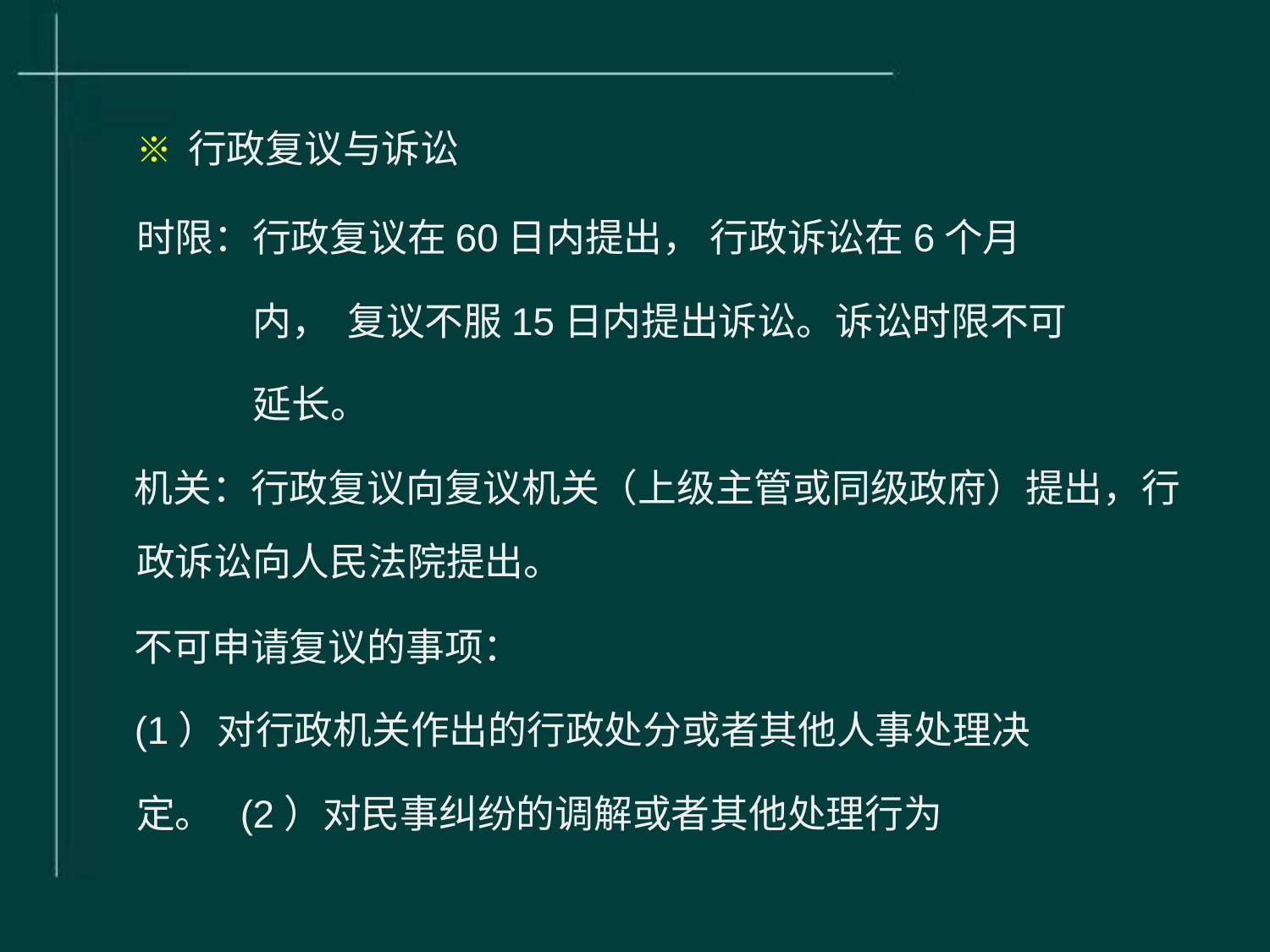

※ 行政复议与诉讼
时限：行政复议在60日内提出， 行政诉讼在6个月内，  复议不服15日内提出诉讼。诉讼时限不可延长。
机关：行政复议向复议机关（上级主管或同级政府）提出，行 政诉讼向人民法院提出。

不可申请复议的事项：
(1）对行政机关作出的行政处分或者其他人事处理决定。  (2）对民事纠纷的调解或者其他处理行为